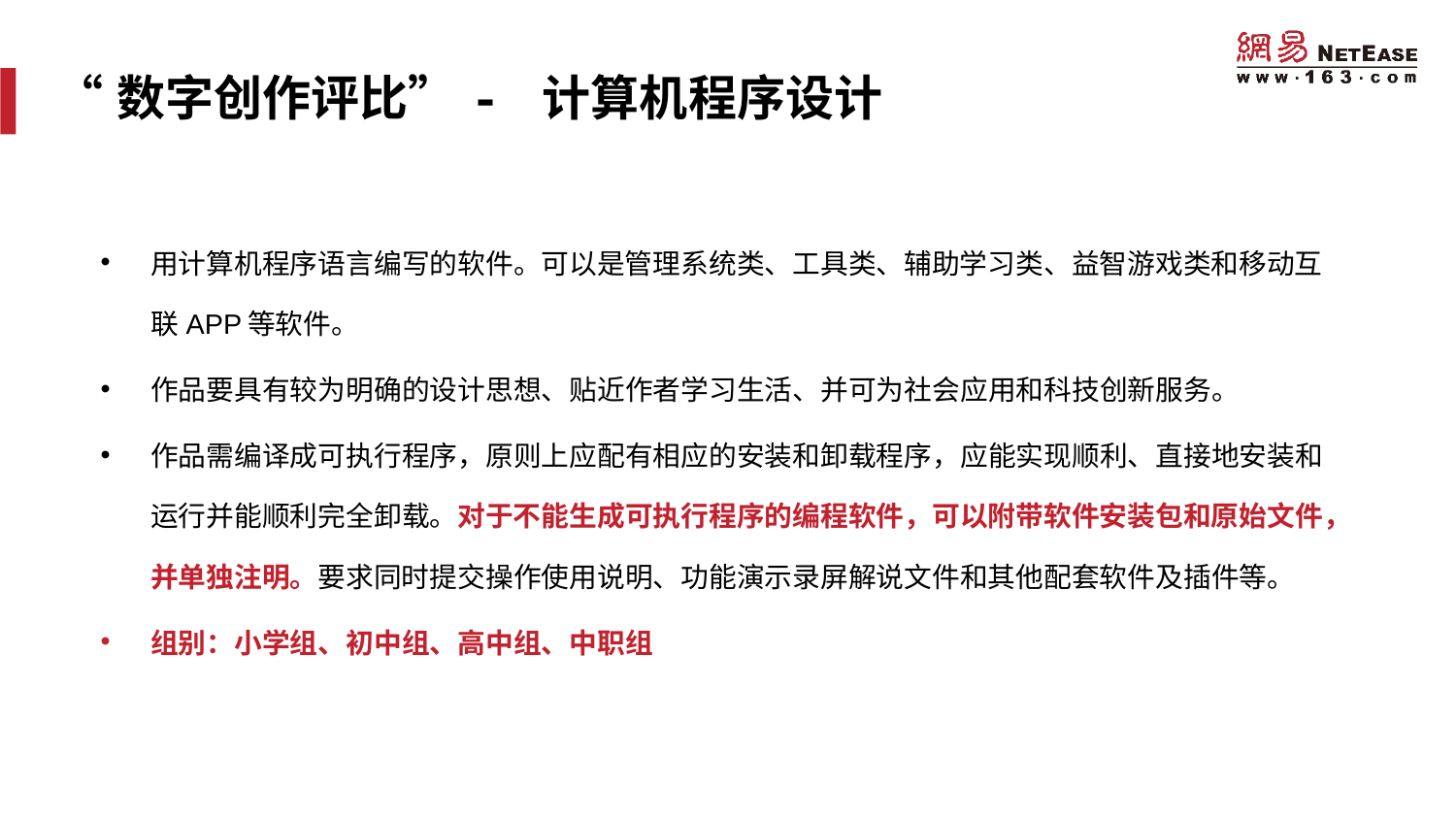

# “数字创作评比”- 计算机程序设计
用计算机程序语言编写的软件。可以是管理系统类、工具类、辅助学习类、益智游戏类和移动互联APP等软件。
作品要具有较为明确的设计思想、贴近作者学习生活、并可为社会应用和科技创新服务。
作品需编译成可执行程序，原则上应配有相应的安装和卸载程序，应能实现顺利、直接地安装和运行并能顺利完全卸载。对于不能生成可执行程序的编程软件，可以附带软件安装包和原始文件，并单独注明。要求同时提交操作使用说明、功能演示录屏解说文件和其他配套软件及插件等。
组别：小学组、初中组、高中组、中职组